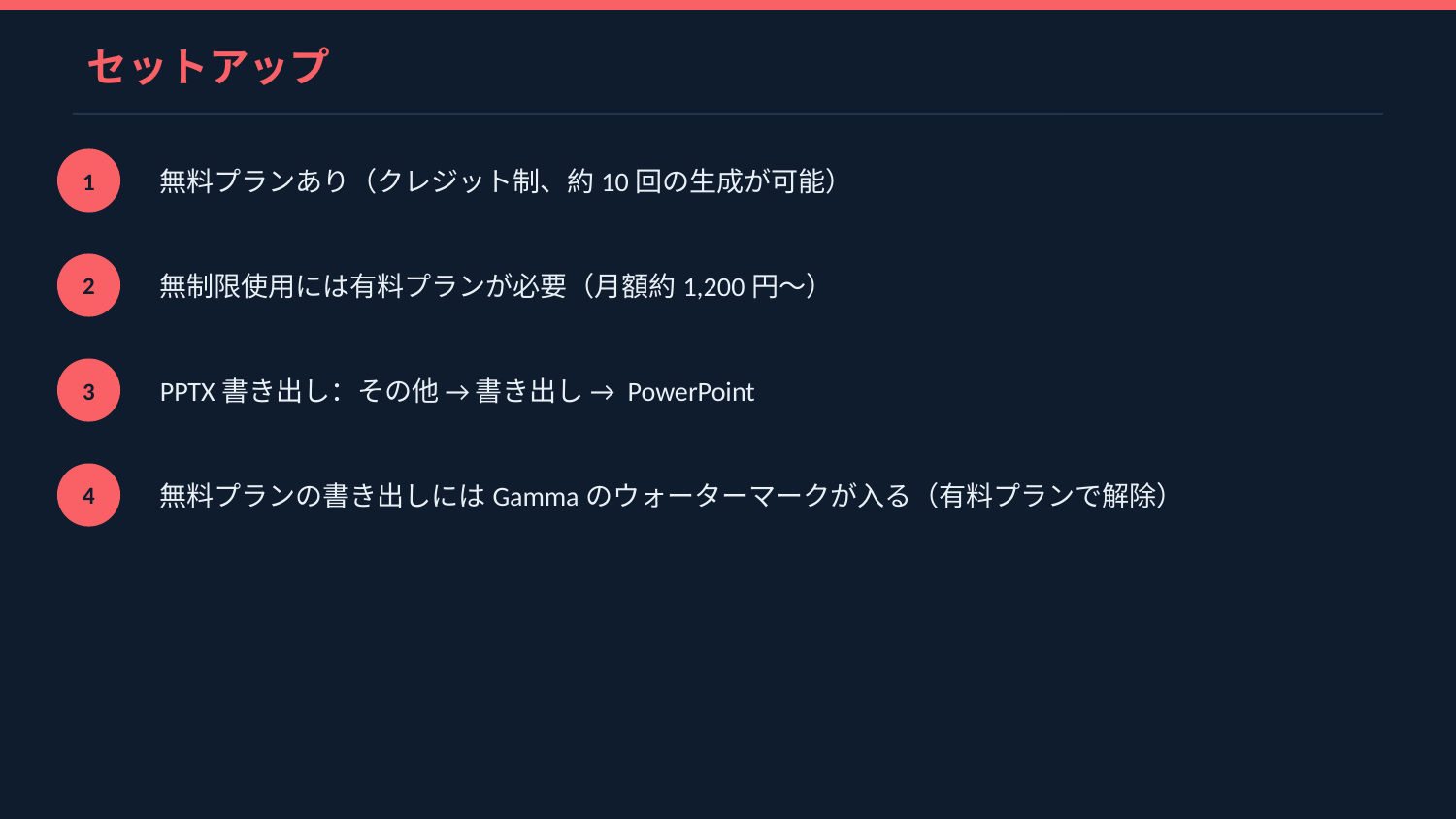

セットアップ

無料プランあり（クレジット制、約10回の生成が可能）

1
無制限使用には有料プランが必要（月額約1,200円〜）

2
PPTX書き出し：その他 → 書き出し → PowerPoint

3
無料プランの書き出しにはGammaのウォーターマークが入る（有料プランで解除）

4